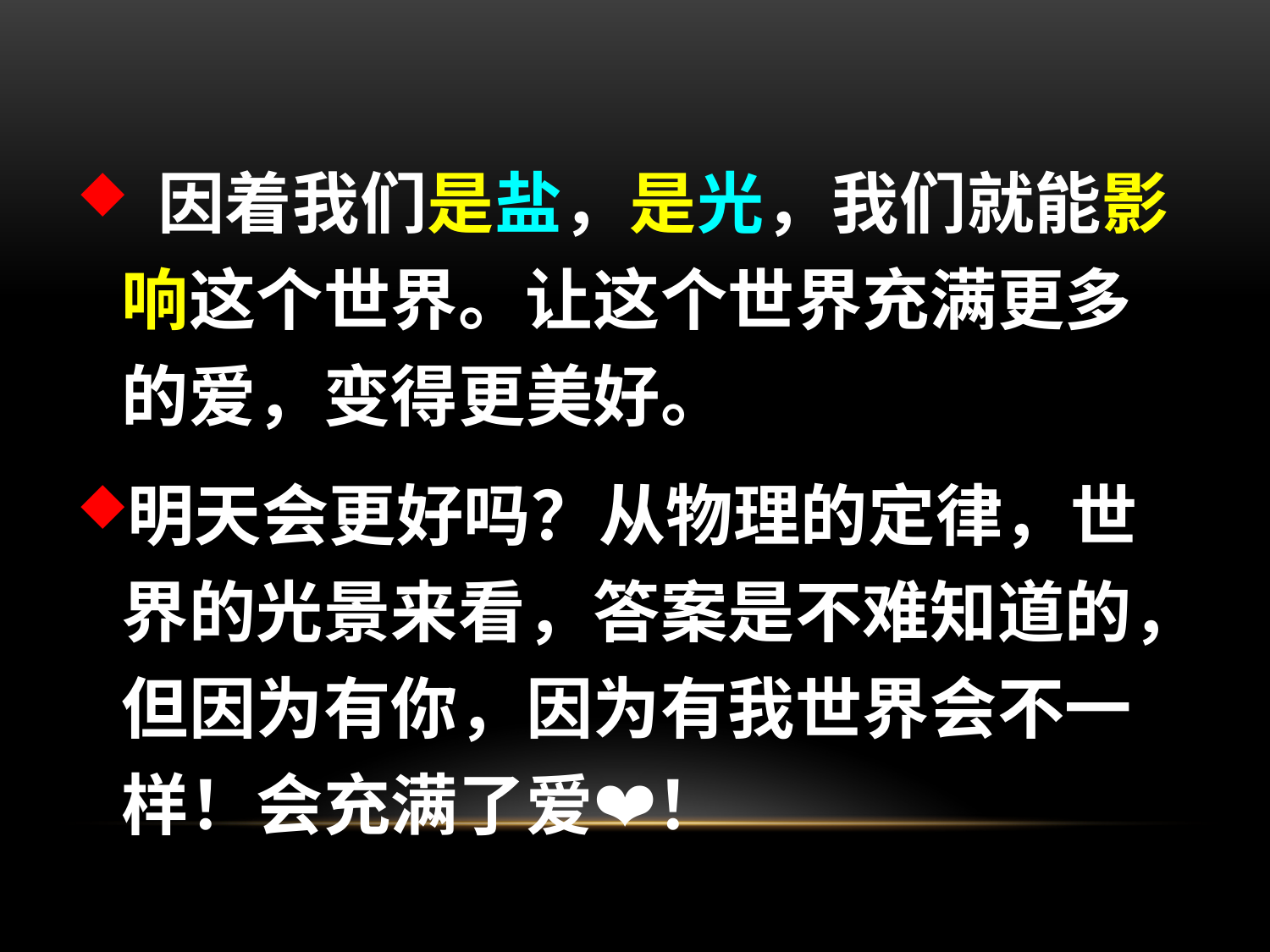

#
 因着我们是盐，是光，我们就能影响这个世界。让这个世界充满更多的爱，变得更美好。
明天会更好吗？从物理的定律，世界的光景来看，答案是不难知道的，但因为有你，因为有我世界会不一样！会充满了爱❤️！